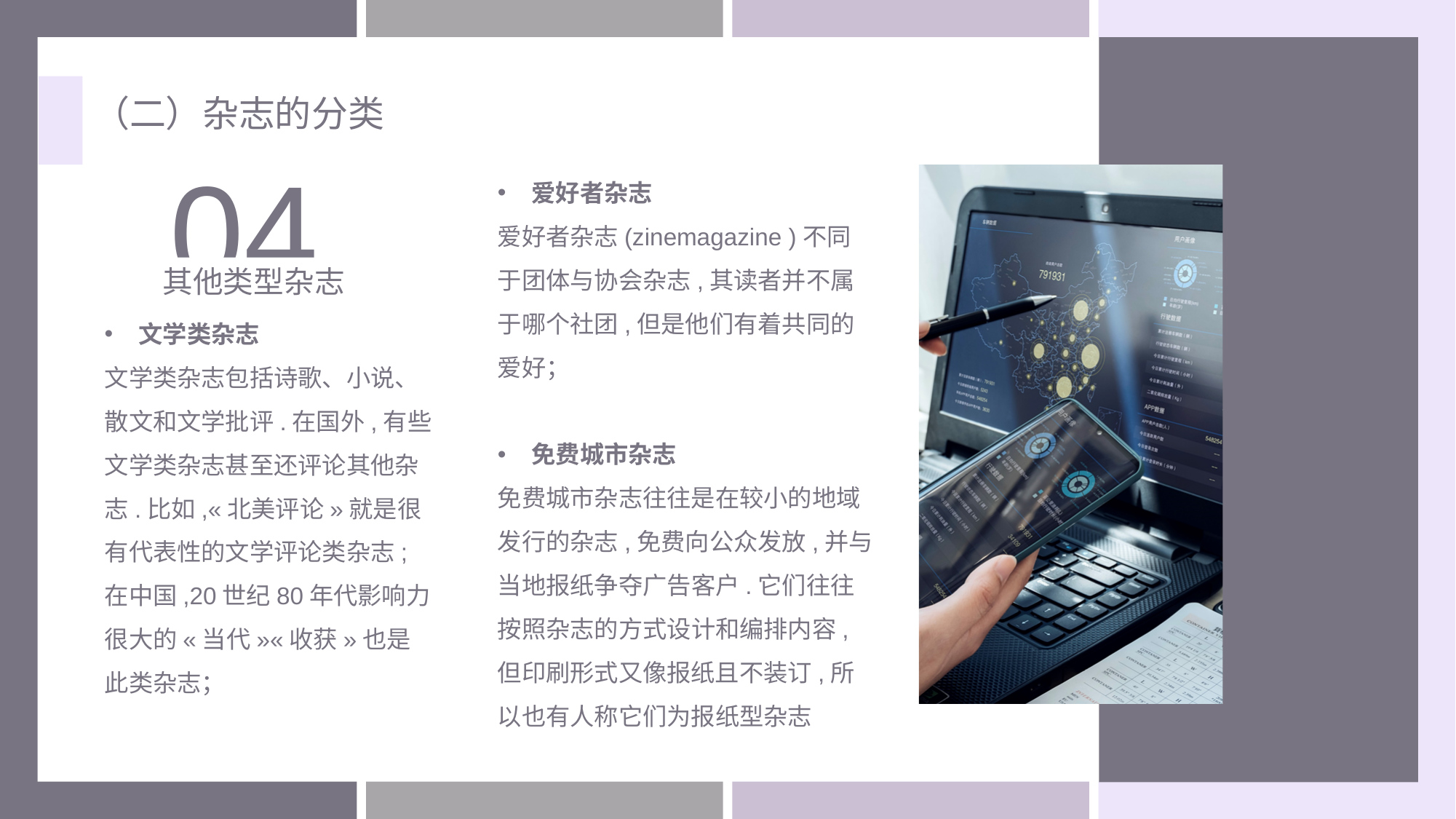

（二）杂志的分类
04
其他类型杂志
文学类杂志
文学类杂志包括诗歌、小说、散文和文学批评.在国外,有些文学类杂志甚至还评论其他杂志.比如,«北美评论»就是很有代表性的文学评论类杂志;在中国,20世纪80年代影响力很大的«当代»«收获»也是此类杂志；
爱好者杂志
爱好者杂志(zinemagazine )不同于团体与协会杂志,其读者并不属于哪个社团,但是他们有着共同的爱好；

免费城市杂志
免费城市杂志往往是在较小的地域发行的杂志,免费向公众发放,并与当地报纸争夺广告客户.它们往往按照杂志的方式设计和编排内容,但印刷形式又像报纸且不装订,所以也有人称它们为报纸型杂志